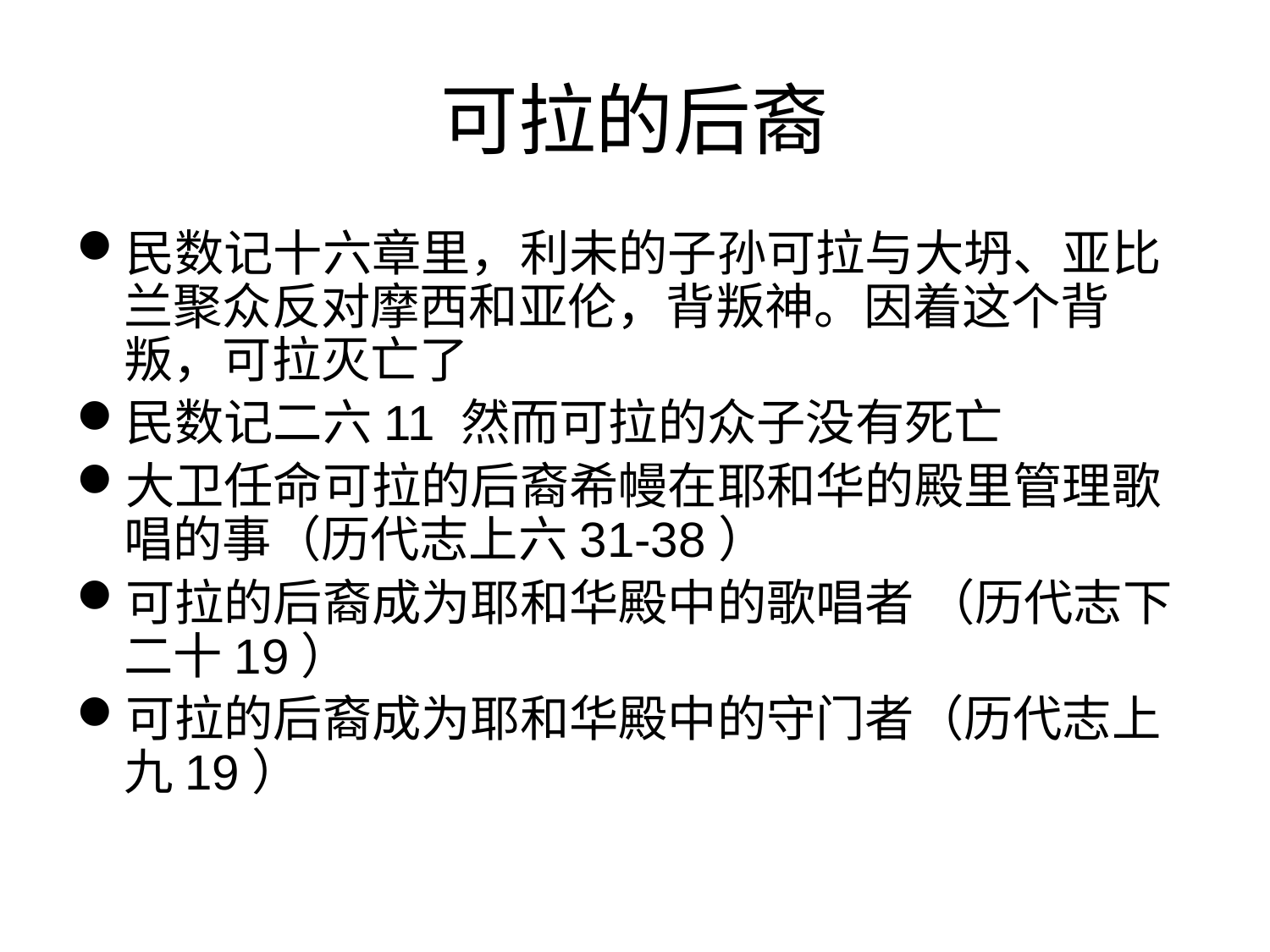

# 可拉的后裔
民数记十六章里，利未的子孙可拉与大坍、亚比兰聚众反对摩西和亚伦，背叛神。因着这个背叛，可拉灭亡了
民数记二六11 然而可拉的众子没有死亡
大卫任命可拉的后裔希幔在耶和华的殿里管理歌唱的事（历代志上六31-38）
可拉的后裔成为耶和华殿中的歌唱者 （历代志下二十19）
可拉的后裔成为耶和华殿中的守门者（历代志上九19）